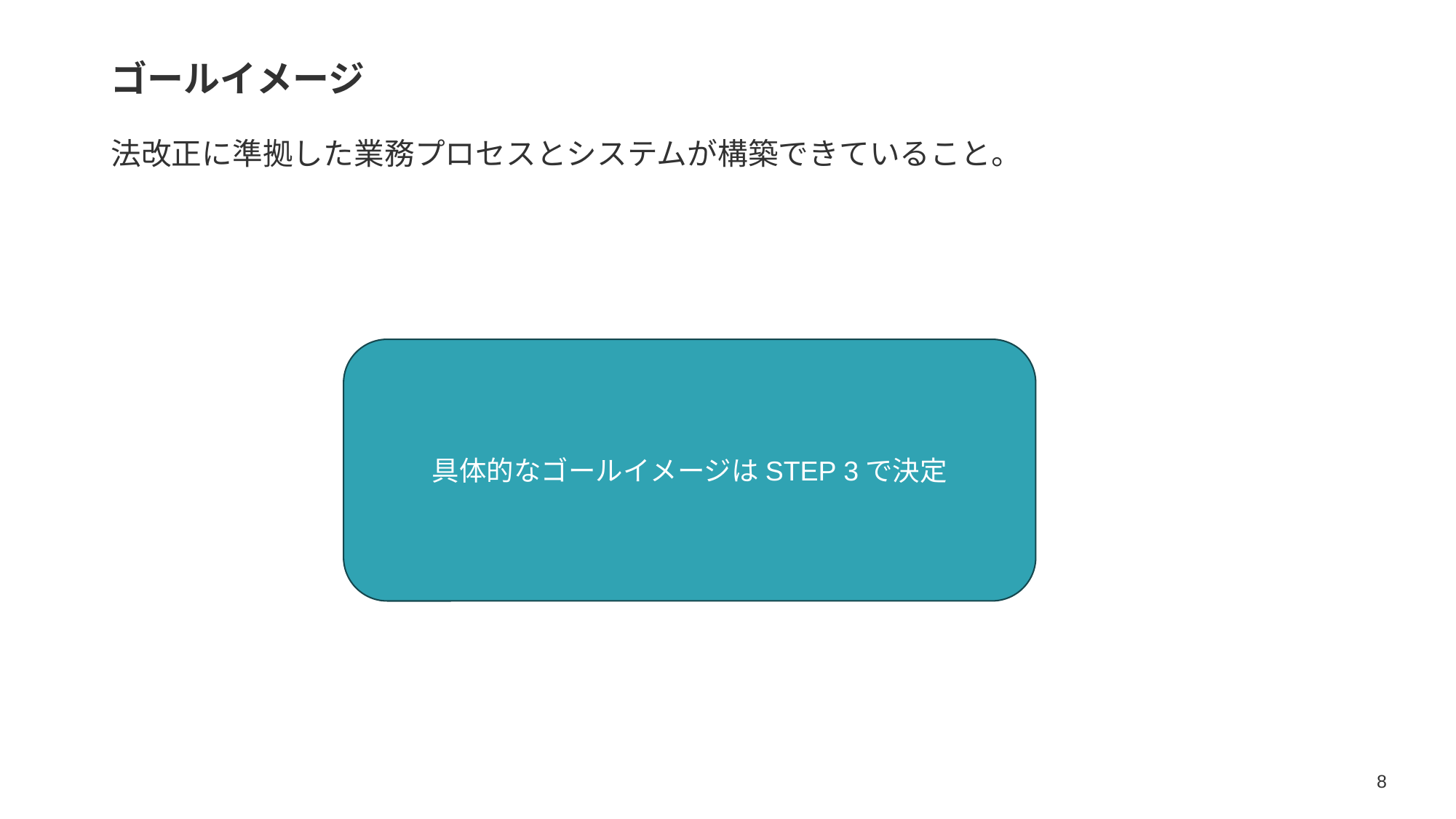

# ゴールイメージ
法改正に準拠した業務プロセスとシステムが構築できていること。
具体的なゴールイメージはSTEP 3で決定
8